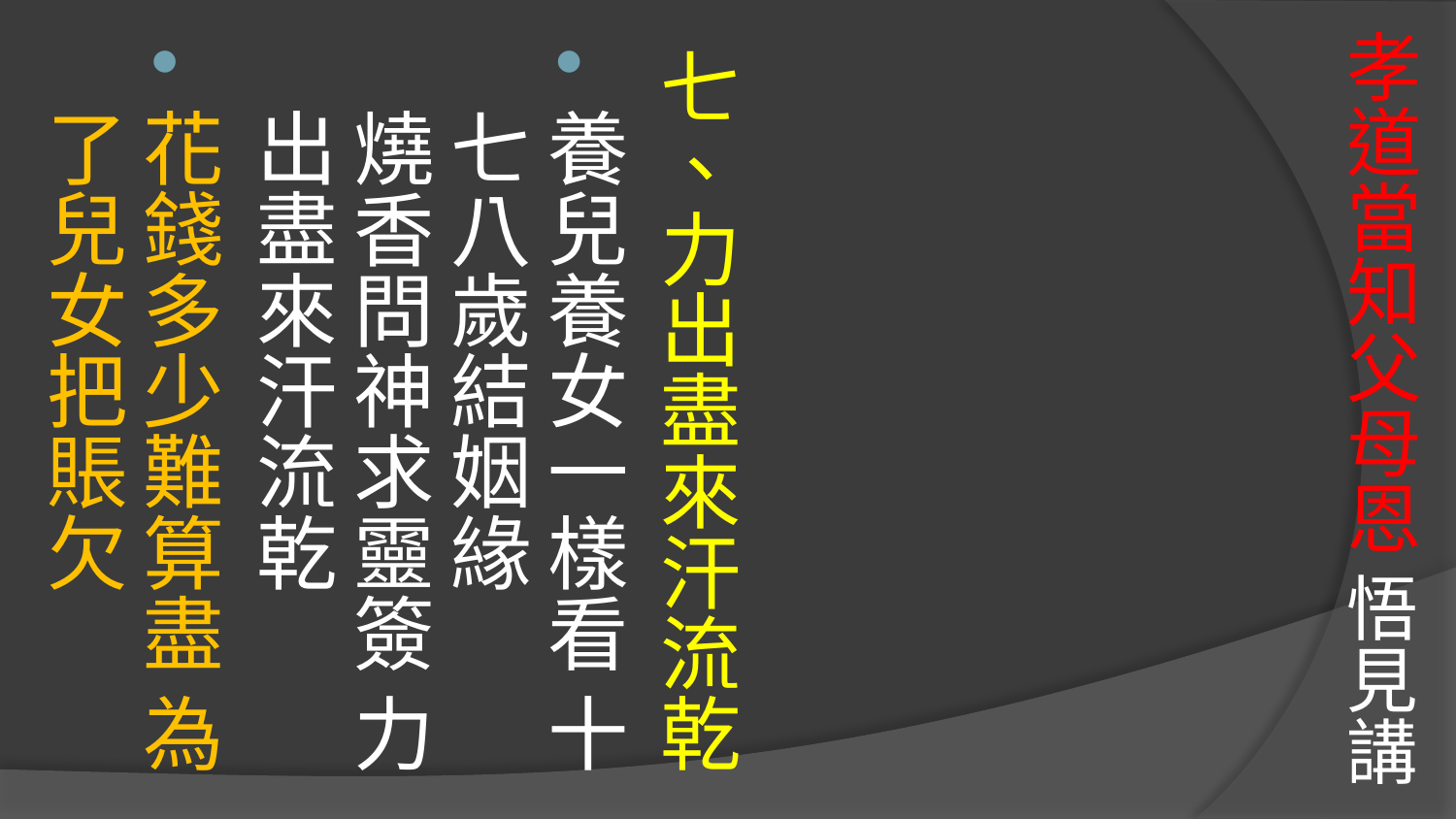

# 孝道當知父母恩 悟見講
七、力出盡來汗流乾
養兒養女一樣看 十七八歲結姻緣
燒香問神求靈簽 力出盡來汗流乾
花錢多少難算盡 為了兒女把賬欠